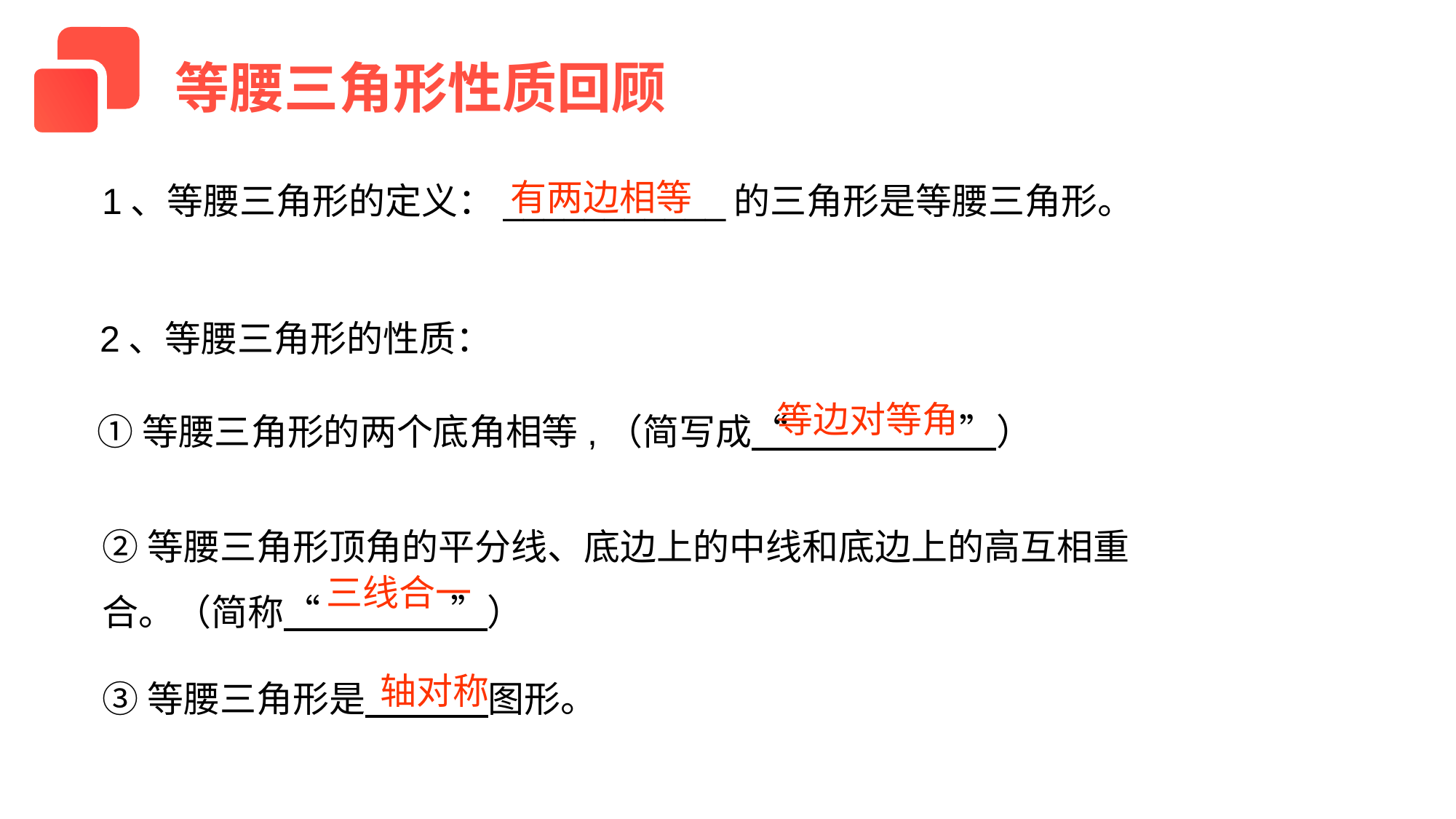

等腰三角形性质回顾
   有两边相等
1、等腰三角形的定义：___________的三角形是等腰三角形。

2、等腰三角形的性质：
 等边对等角
①等腰三角形的两个底角相等,（简写成“                     ”）
②等腰三角形顶角的平分线、底边上的中线和底边上的高互相重合。（简称“                ”）
三线合一
轴对称
③等腰三角形是               图形。